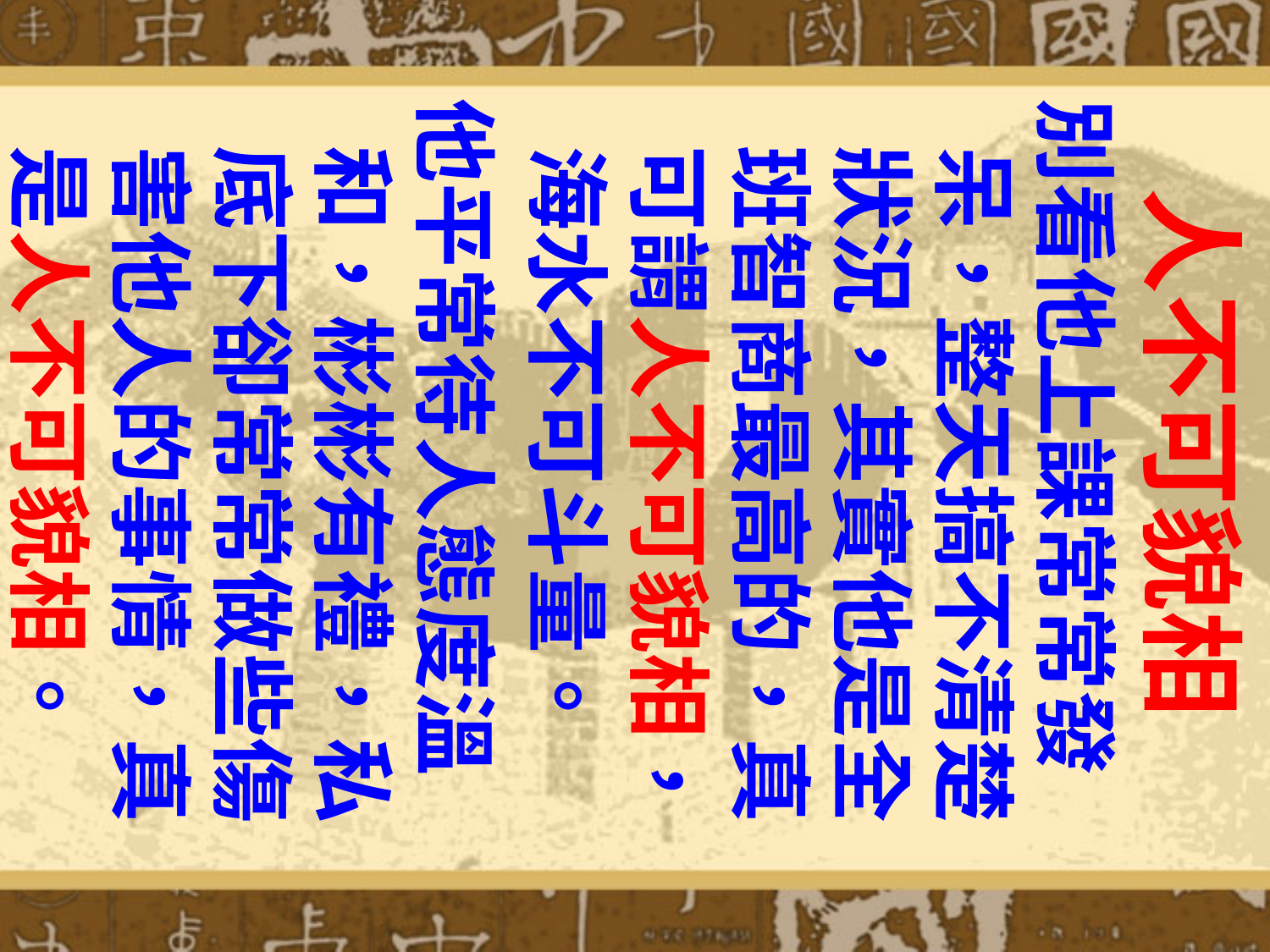

他平常待人態度溫和，彬彬有禮，私底下卻常常做些傷害他人的事情，真是人不可貌相。
別看他上課常常發呆，整天搞不清楚狀況，其實他是全班智商最高的，真可謂人不可貌相，海水不可斗量。
人不可貌相